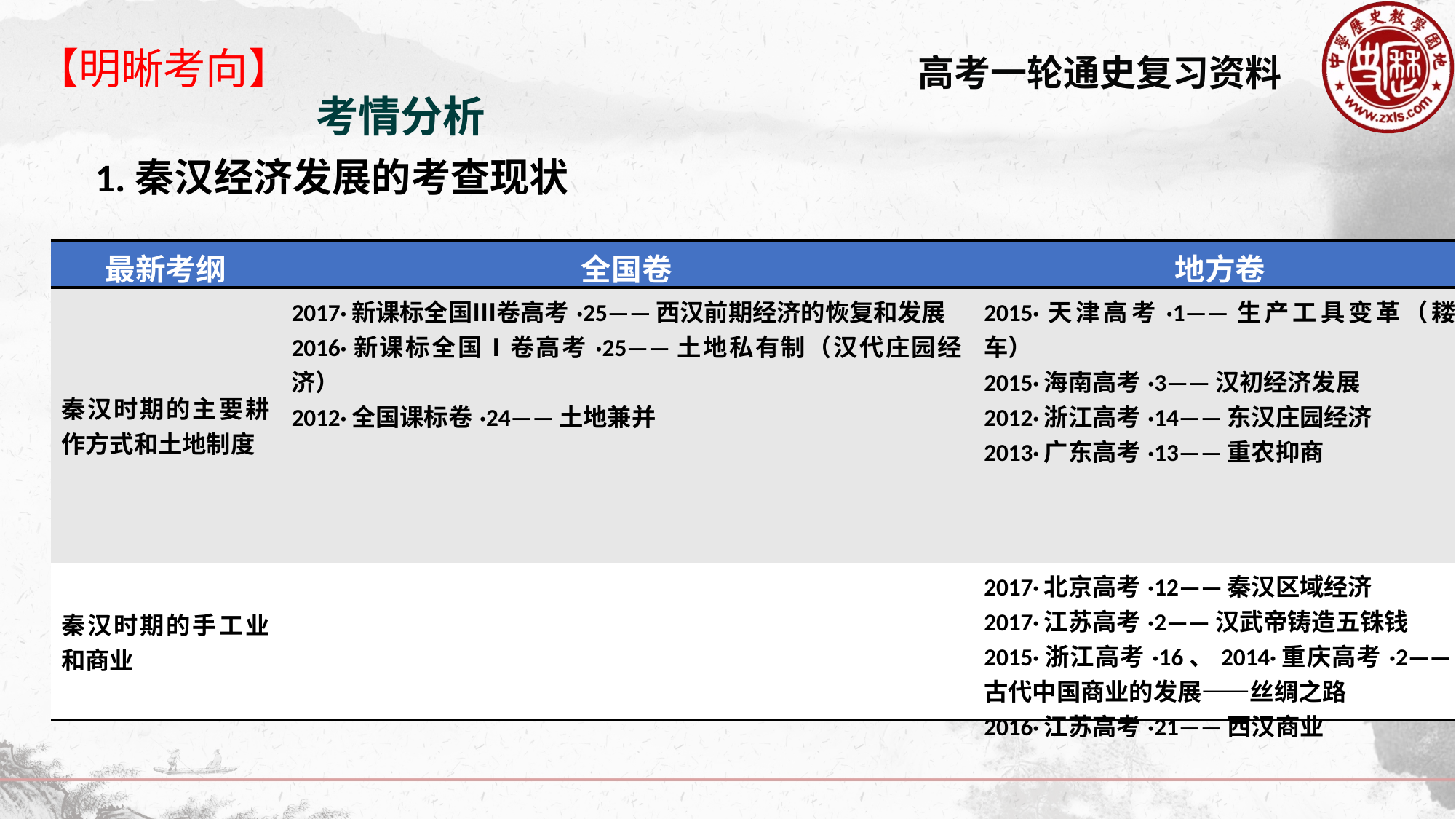

【明晰考向】
考情分析
1.秦汉经济发展的考查现状
| 最新考纲 | 全国卷 | 地方卷 |
| --- | --- | --- |
| 秦汉时期的主要耕作方式和土地制度 | 2017·新课标全国Ⅲ卷高考·25——西汉前期经济的恢复和发展 2016·新课标全国Ⅰ卷高考·25——土地私有制（汉代庄园经济） 2012·全国课标卷·24——土地兼并 | 2015·天津高考·1——生产工具变革（耧车） 2015·海南高考·3——汉初经济发展 2012·浙江高考·14——东汉庄园经济 2013·广东高考·13——重农抑商 |
| 秦汉时期的手工业和商业 |  | 2017·北京高考·12——秦汉区域经济 2017·江苏高考·2——汉武帝铸造五铢钱 2015·浙江高考·16、2014·重庆高考·2——古代中国商业的发展——丝绸之路 2016·江苏高考·21——西汉商业 |